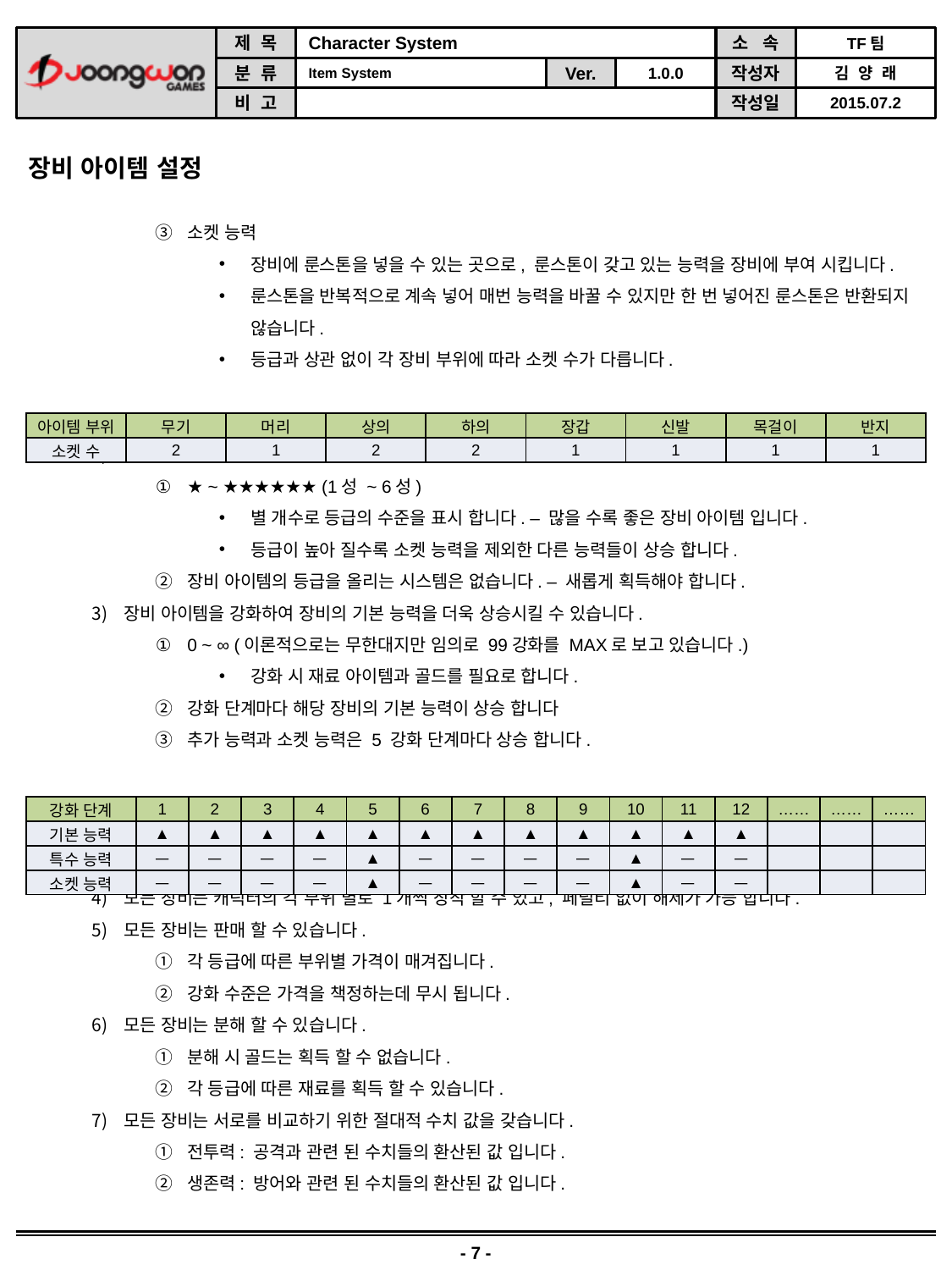

장비 아이템 설정
소켓 능력
장비에 룬스톤을 넣을 수 있는 곳으로, 룬스톤이 갖고 있는 능력을 장비에 부여 시킵니다.
룬스톤을 반복적으로 계속 넣어 매번 능력을 바꿀 수 있지만 한 번 넣어진 룬스톤은 반환되지 않습니다.
등급과 상관 없이 각 장비 부위에 따라 소켓 수가 다릅니다.

장비 아이템은 등급을 통해 각 장비의 퀄리티를 구분 합니다.
★ ~ ★★★★★★ (1성 ~ 6성)
별 개수로 등급의 수준을 표시 합니다. – 많을 수록 좋은 장비 아이템 입니다.
등급이 높아 질수록 소켓 능력을 제외한 다른 능력들이 상승 합니다.
장비 아이템의 등급을 올리는 시스템은 없습니다. – 새롭게 획득해야 합니다.
장비 아이템을 강화하여 장비의 기본 능력을 더욱 상승시킬 수 있습니다.
0 ~ ∞ (이론적으로는 무한대지만 임의로 99강화를 MAX로 보고 있습니다.)
강화 시 재료 아이템과 골드를 필요로 합니다.
강화 단계마다 해당 장비의 기본 능력이 상승 합니다
추가 능력과 소켓 능력은 5 강화 단계마다 상승 합니다.

모든 장비는 캐릭터의 각 부위 별로 1개씩 장착 할 수 있고, 페널티 없이 해제가 가능 합니다.
모든 장비는 판매 할 수 있습니다.
각 등급에 따른 부위별 가격이 매겨집니다.
강화 수준은 가격을 책정하는데 무시 됩니다.
모든 장비는 분해 할 수 있습니다.
분해 시 골드는 획득 할 수 없습니다.
각 등급에 따른 재료를 획득 할 수 있습니다.
모든 장비는 서로를 비교하기 위한 절대적 수치 값을 갖습니다.
전투력: 공격과 관련 된 수치들의 환산된 값 입니다.
생존력: 방어와 관련 된 수치들의 환산된 값 입니다.
| 아이템 부위 | 무기 | 머리 | 상의 | 하의 | 장갑 | 신발 | 목걸이 | 반지 |
| --- | --- | --- | --- | --- | --- | --- | --- | --- |
| 소켓 수 | 2 | 1 | 2 | 2 | 1 | 1 | 1 | 1 |
| 강화 단계 | 1 | 2 | 3 | 4 | 5 | 6 | 7 | 8 | 9 | 10 | 11 | 12 | …… | …… | …… |
| --- | --- | --- | --- | --- | --- | --- | --- | --- | --- | --- | --- | --- | --- | --- | --- |
| 기본 능력 | ▲ | ▲ | ▲ | ▲ | ▲ | ▲ | ▲ | ▲ | ▲ | ▲ | ▲ | ▲ |  |  |  |
| 특수 능력 | ㅡ | ㅡ | ㅡ | ㅡ | ▲ | ㅡ | ㅡ | ㅡ | ㅡ | ▲ | ㅡ | ㅡ |  |  |  |
| 소켓 능력 | ㅡ | ㅡ | ㅡ | ㅡ | ▲ | ㅡ | ㅡ | ㅡ | ㅡ | ▲ | ㅡ | ㅡ |  |  |  |
- 7 -